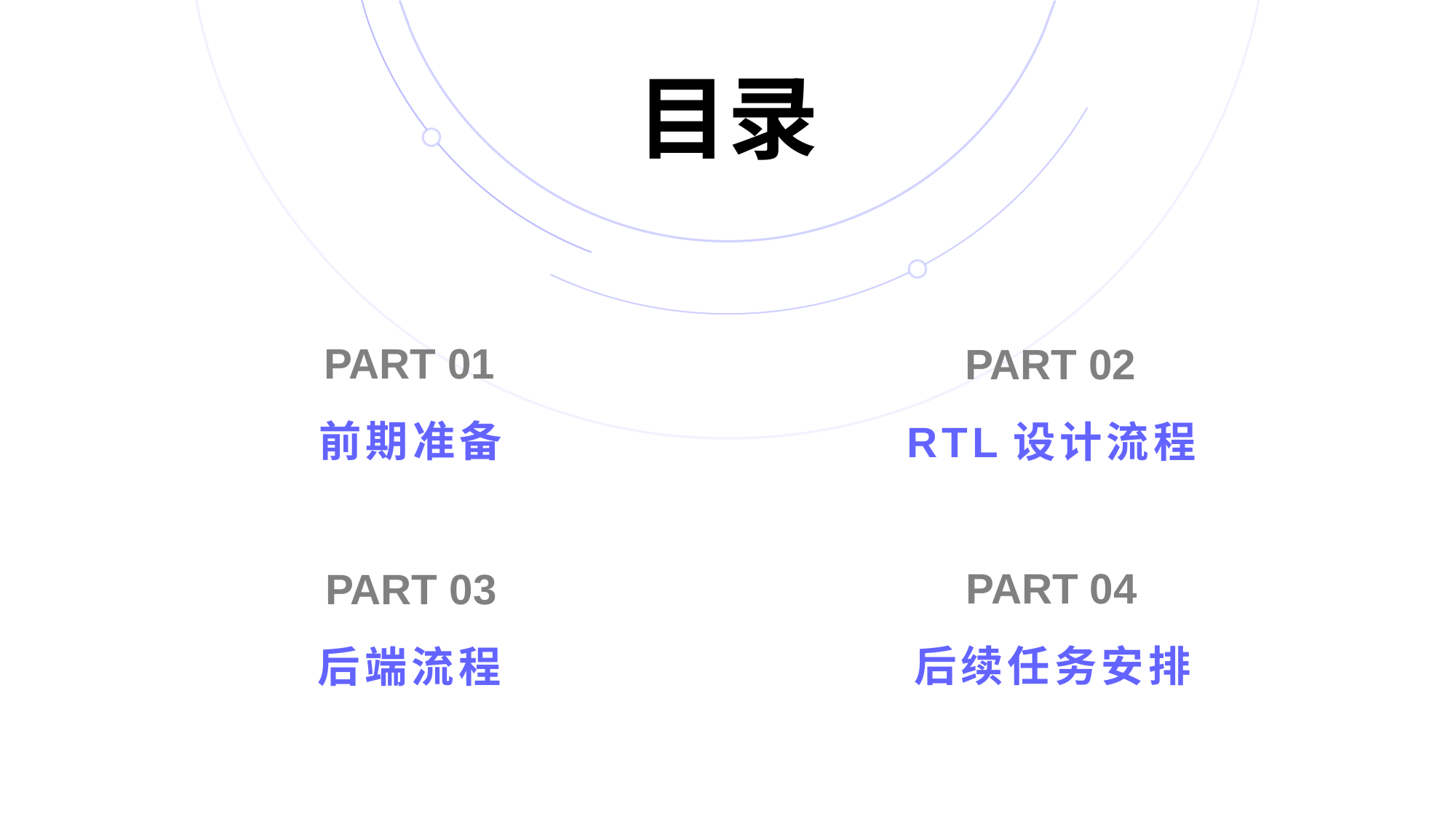

# 目录
PART 01
PART 02
前期准备
RTL设计流程

PART 04
PART 03
后续任务安排

后端流程